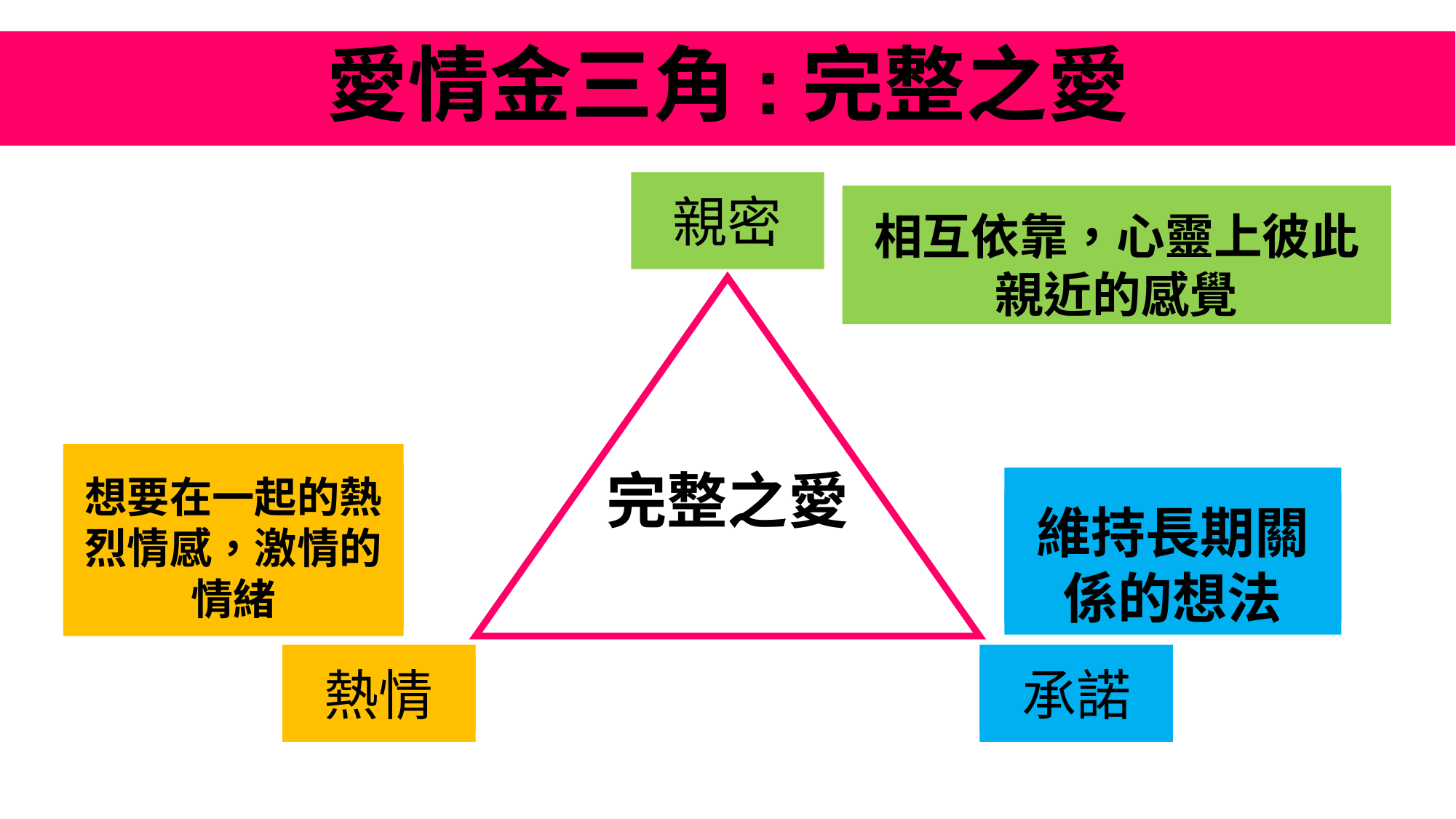

愛情金三角:完整之愛

親密

相互依靠，心靈上彼此親近的感覺

想要在一起的熱烈情感，激情的情緒
完整之愛

維持長期關係的想法

熱情

承諾